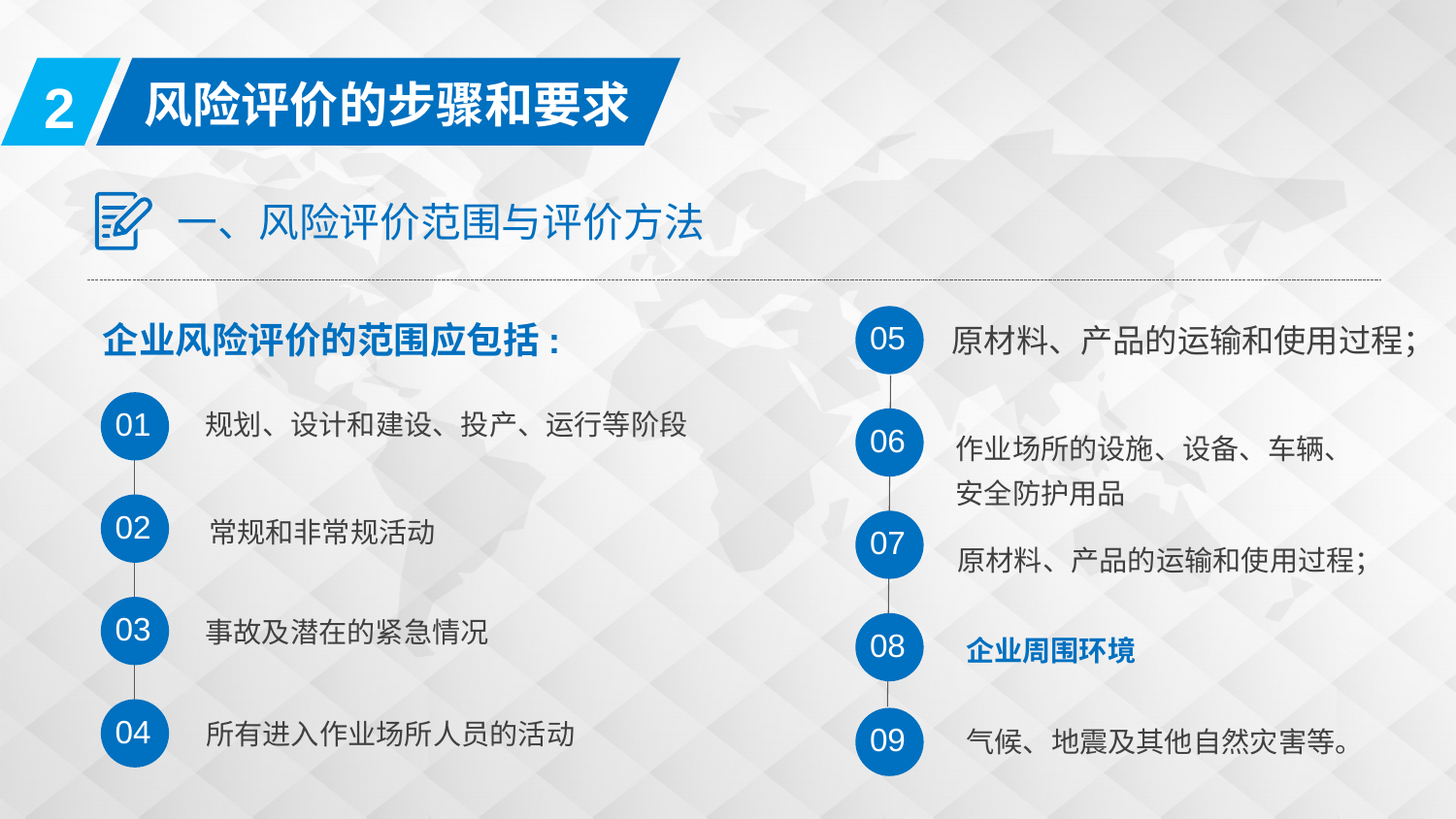

2
风险评价的步骤和要求
一、风险评价范围与评价方法

企业风险评价的范围应包括:
原材料、产品的运输和使用过程；

05
规划、设计和建设、投产、运行等阶段

01

06
作业场所的设施、设备、车辆、
安全防护用品
常规和非常规活动

02

07
原材料、产品的运输和使用过程；
事故及潜在的紧急情况

03
企业周围环境

08
所有进入作业场所人员的活动
气候、地震及其他自然灾害等。

04

09